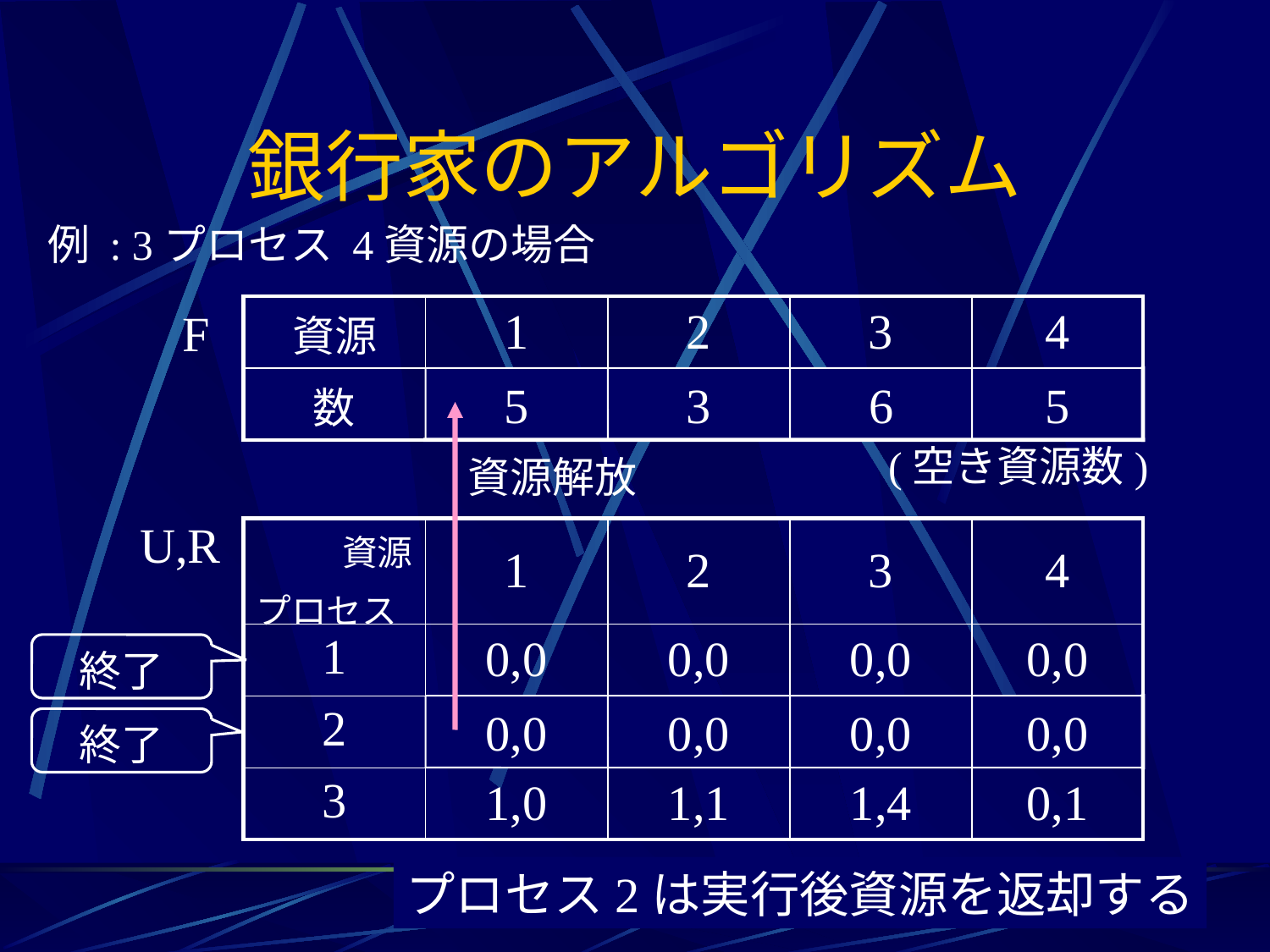

# 銀行家のアルゴリズム
例 : 3プロセス 4資源の場合
F
| 資源 | 1 | 2 | 3 | 4 |
| --- | --- | --- | --- | --- |
| 数 | 4 | 3 | 3 | 0 |
5

3

6

5

資源解放
0,0

0,0

0,0

0,0

(空き資源数)
U,R
| 資源 プロセス | 1 | 2 | 3 | 4 |
| --- | --- | --- | --- | --- |
| 1 | 0,0 | 0,0 | 0,0 | 0,0 |
| 2 | 1,0 | 3,0 | 3,0 | 5,0 |
| 3 | 1,0 | 1,1 | 1,4 | 0,1 |
終了
終了
プロセス2は実行後資源を返却する
(保有資源数, 残り必要資源数)